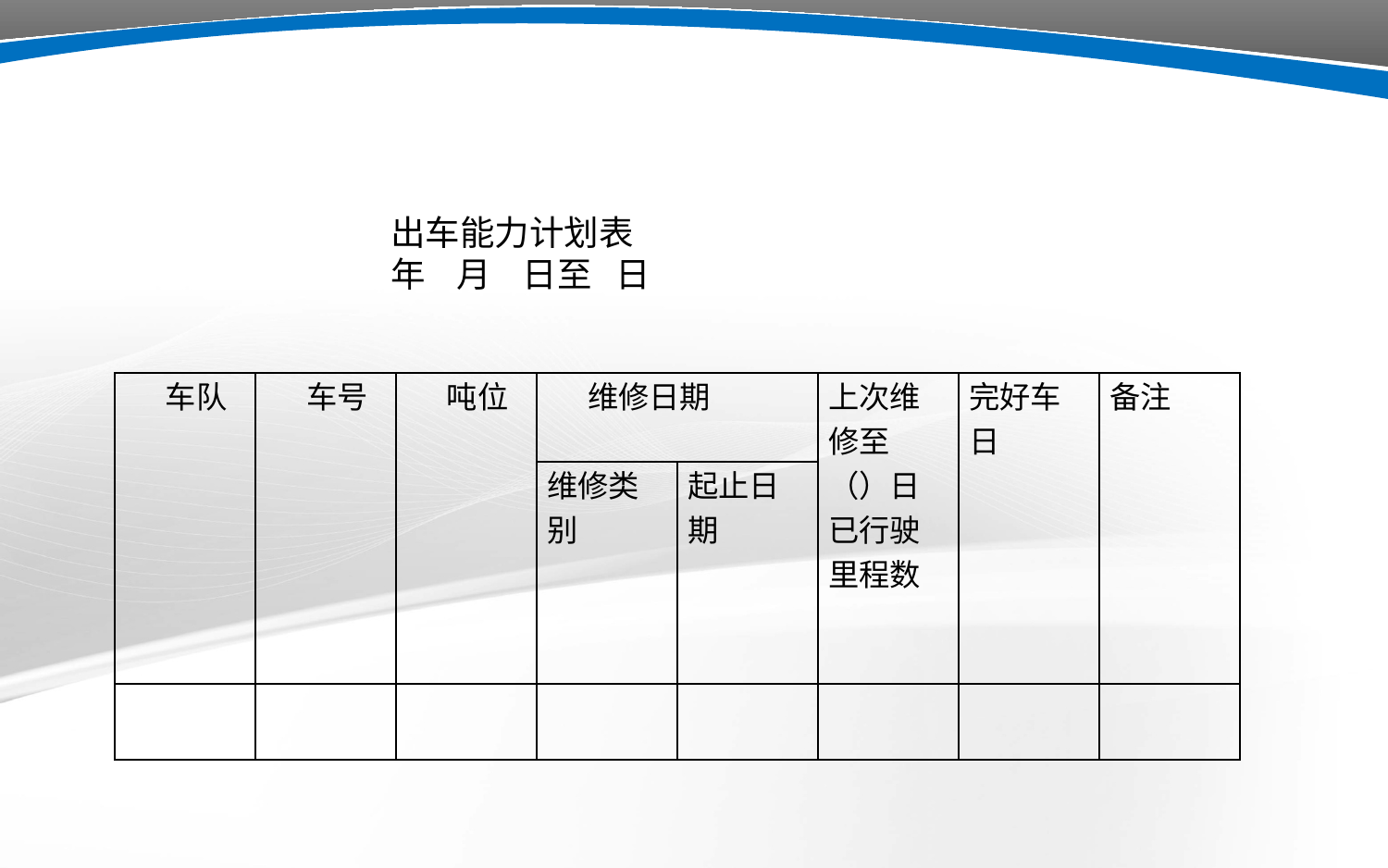

出车能力计划表
年    月    日至   日
| 车队 | 车号 | 吨位 | 维修日期 |  | 上次维修至（）日已行驶里程数 | 完好车日 | 备注 |
| --- | --- | --- | --- | --- | --- | --- | --- |
|  |  |  | 维修类别 | 起止日期 |  |  |  |
|  |  |  |  |  |  |  |  |